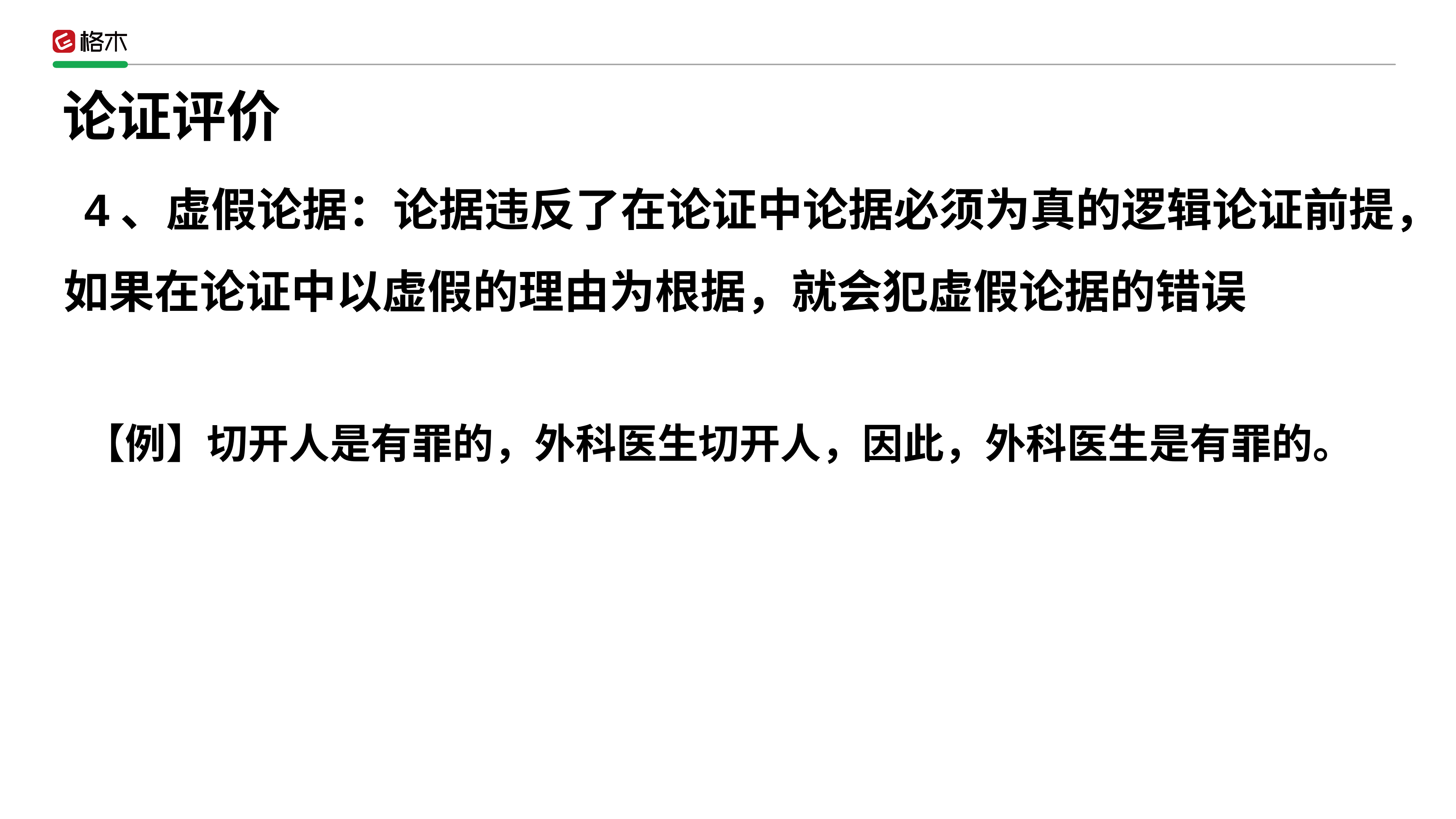

论证评价
4、虚假论据：论据违反了在论证中论据必须为真的逻辑论证前提，如果在论证中以虚假的理由为根据，就会犯虚假论据的错误

【例】切开人是有罪的，外科医生切开人，因此，外科医生是有罪的。